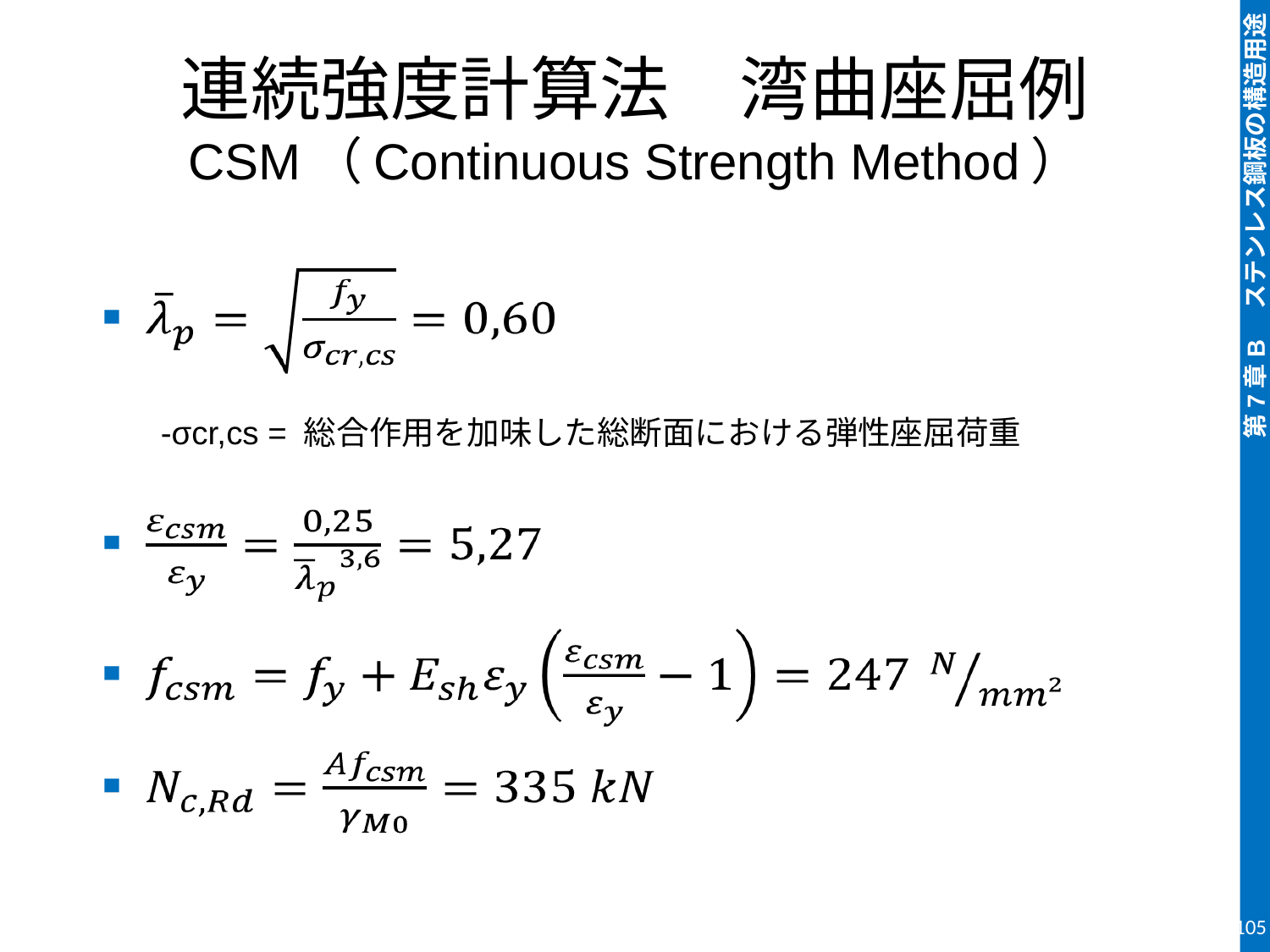

# 連続強度計算法　湾曲座屈例 CSM（Continuous Strength Method）

-σcr,cs = 総合作用を加味した総断面における弾性座屈荷重
105